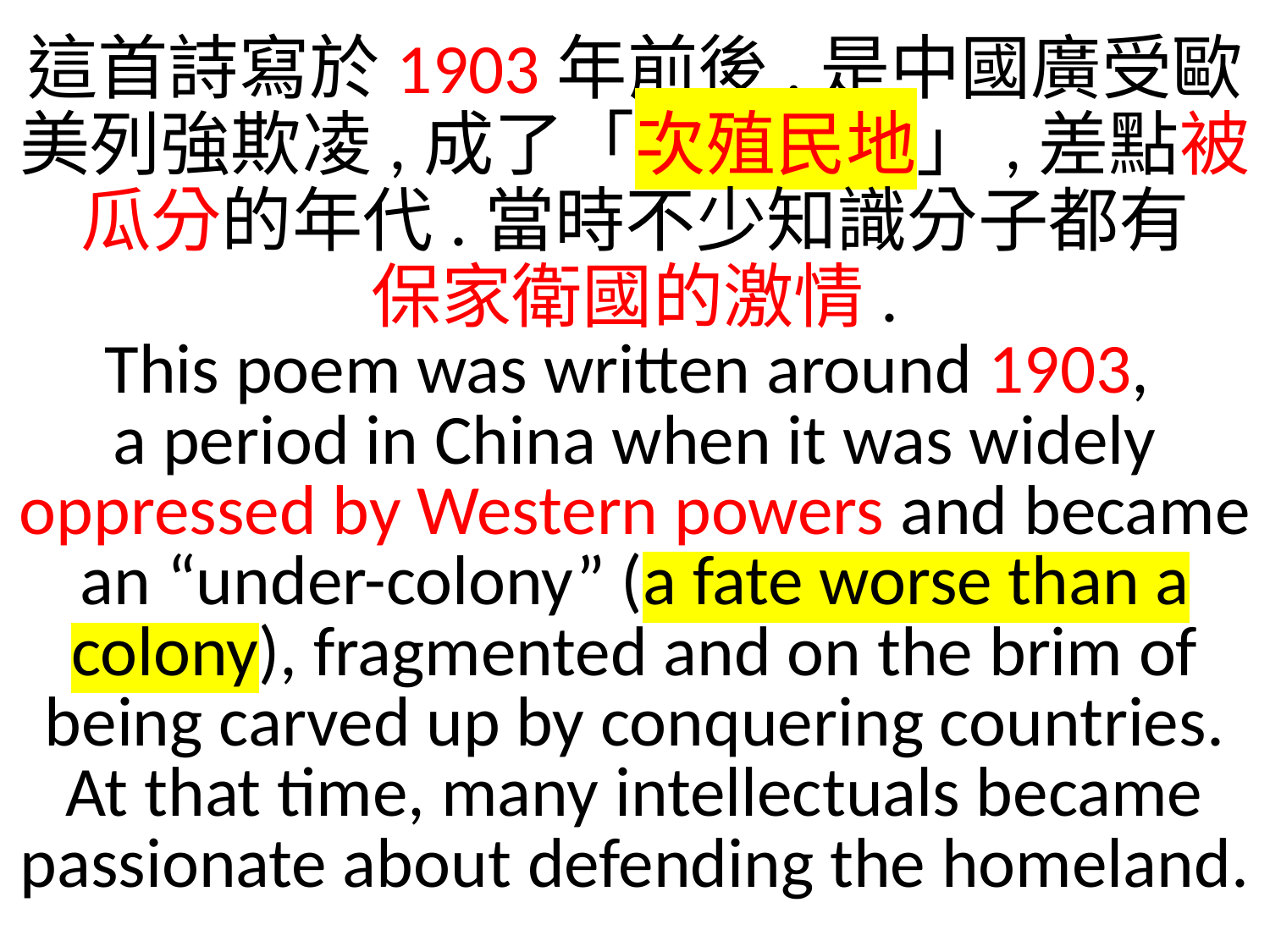

這首詩寫於1903年前後,是中國廣受歐美列強欺凌,成了「次殖民地」,差點被瓜分的年代.當時不少知識分子都有
保家衛國的激情.
This poem was written around 1903,
a period in China when it was widely oppressed by Western powers and became an “under-colony” (a fate worse than a colony), fragmented and on the brim of being carved up by conquering countries. At that time, many intellectuals became passionate about defending the homeland.